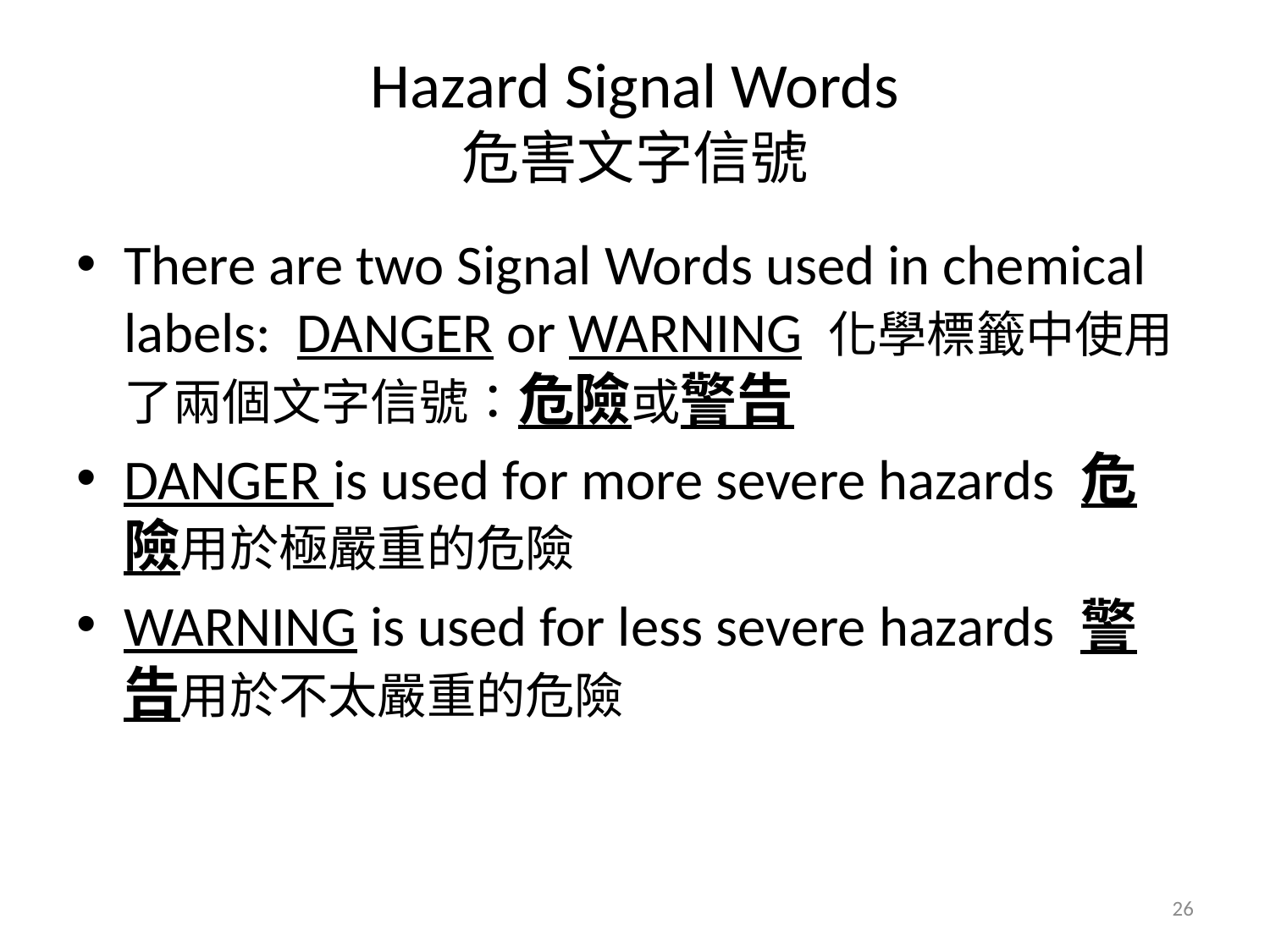

# Hazard Signal Words 危害文字信號
There are two Signal Words used in chemical labels:  DANGER or WARNING 化學標籤中使用了兩個文字信號：危險或警告
DANGER is used for more severe hazards 危險用於極嚴重的危險
WARNING is used for less severe hazards 警告用於不太嚴重的危險
26